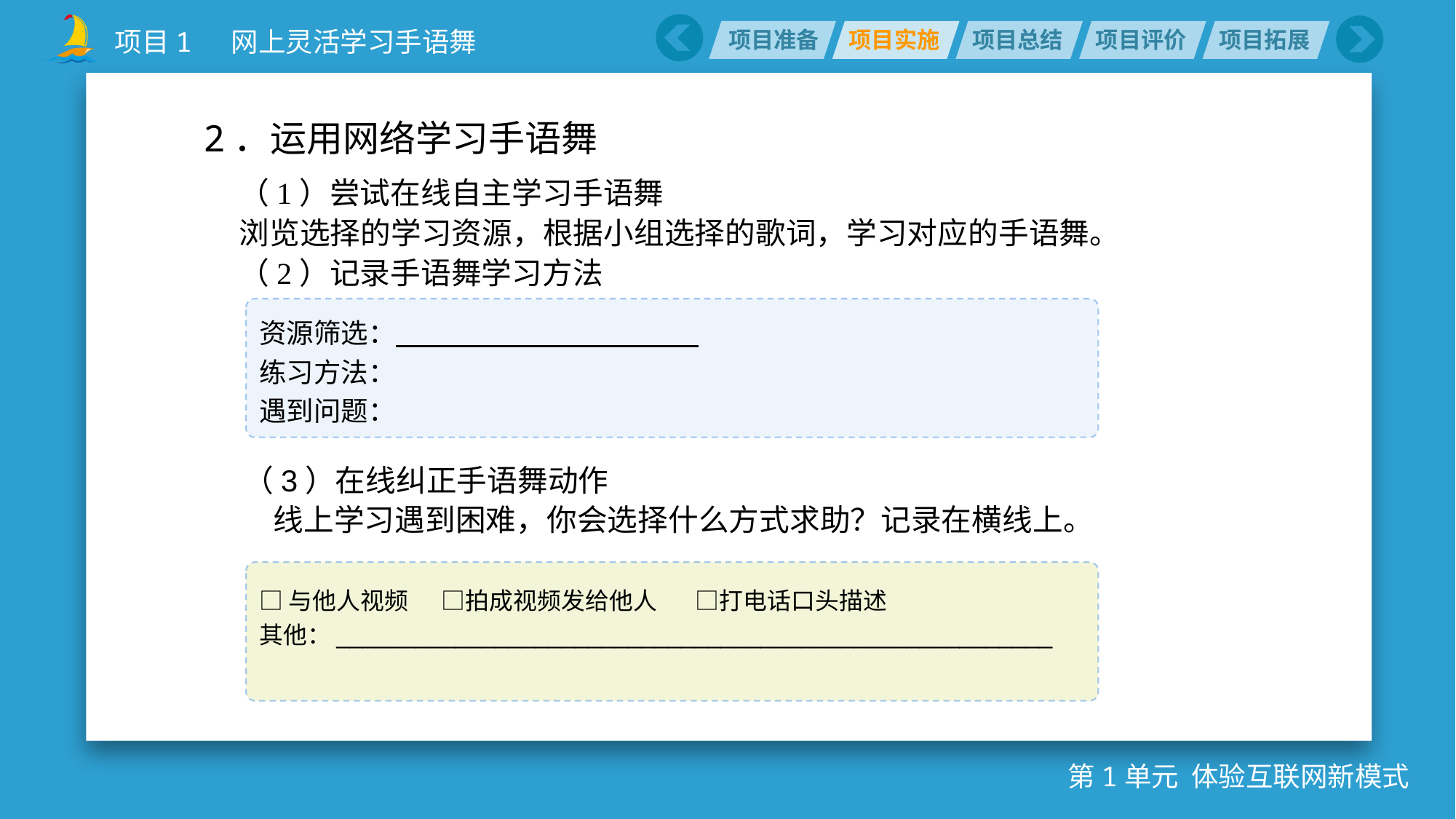

2．运用网络学习手语舞
（1）尝试在线自主学习手语舞
浏览选择的学习资源，根据小组选择的歌词，学习对应的手语舞。
（2）记录手语舞学习方法

资源筛选：
练习方法：
遇到问题：
（3）在线纠正手语舞动作
线上学习遇到困难，你会选择什么方式求助？记录在横线上。
□与他人视频      □拍成视频发给他人       □打电话口头描述
其他：______________________________________________________